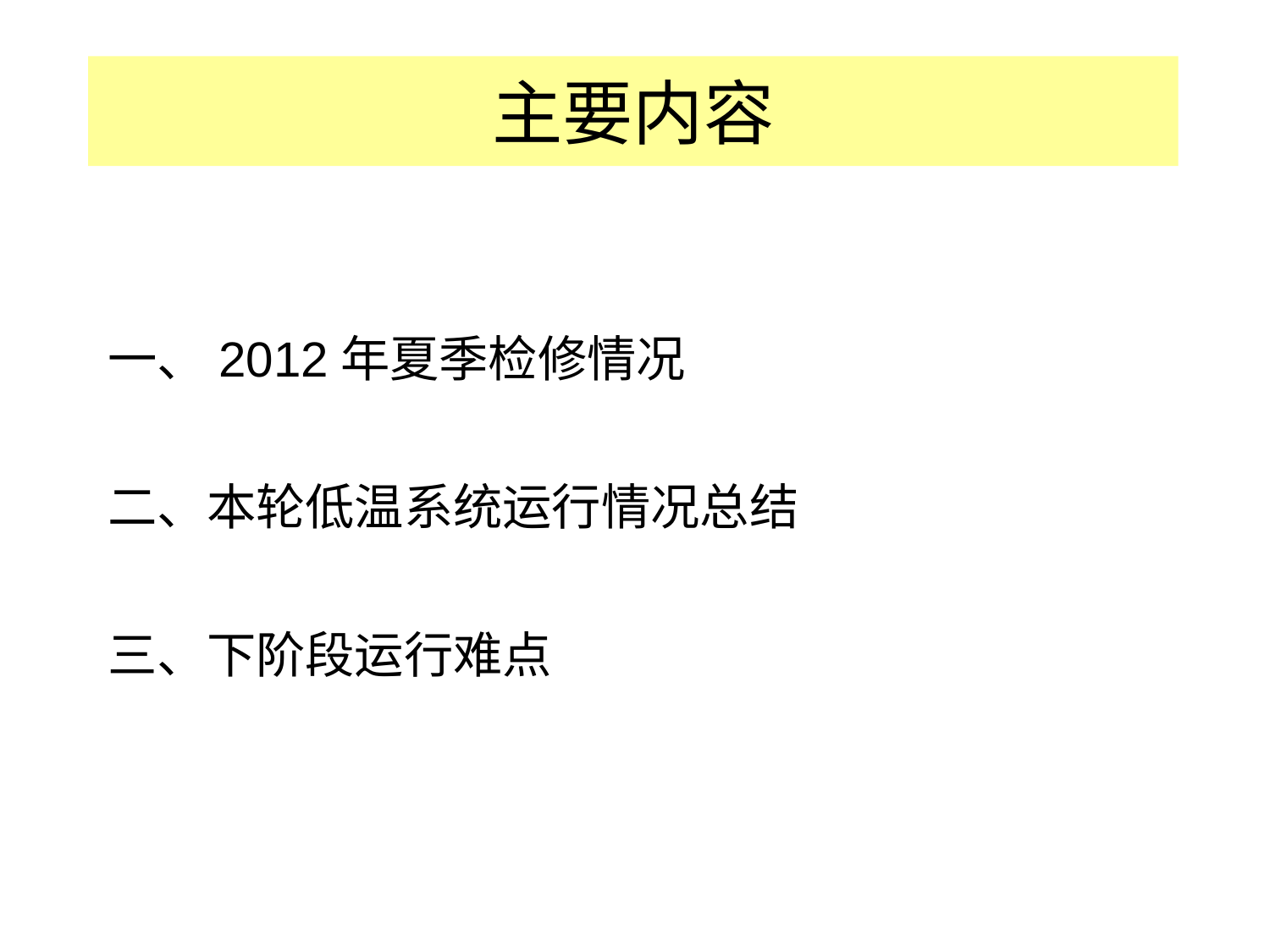

主要内容
一、2012年夏季检修情况
二、本轮低温系统运行情况总结
三、下阶段运行难点